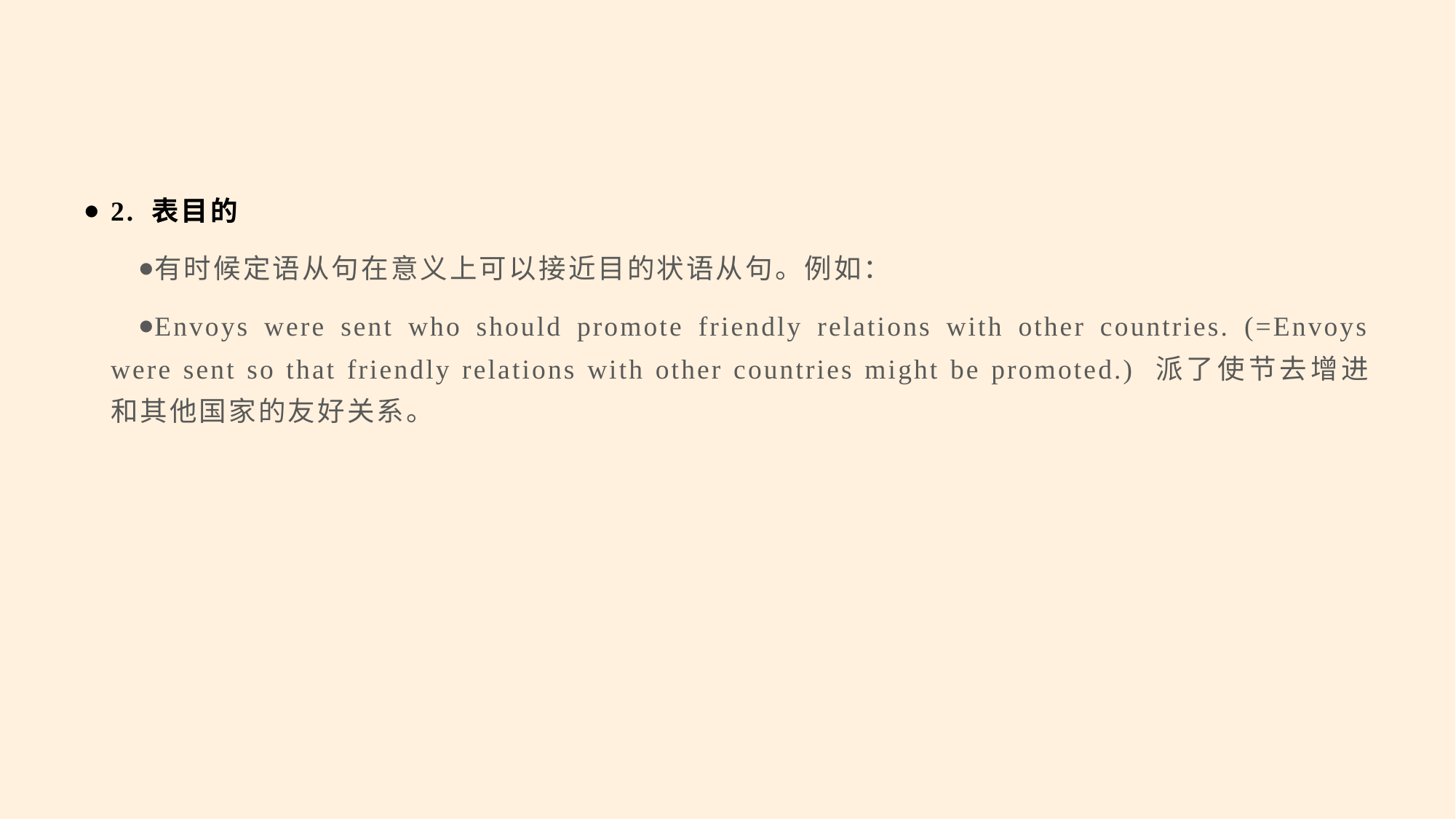

#
2. 表目的
有时候定语从句在意义上可以接近目的状语从句。例如：
Envoys were sent who should promote friendly relations with other countries. (=Envoys were sent so that friendly relations with other countries might be promoted.) 派了使节去增进和其他国家的友好关系。